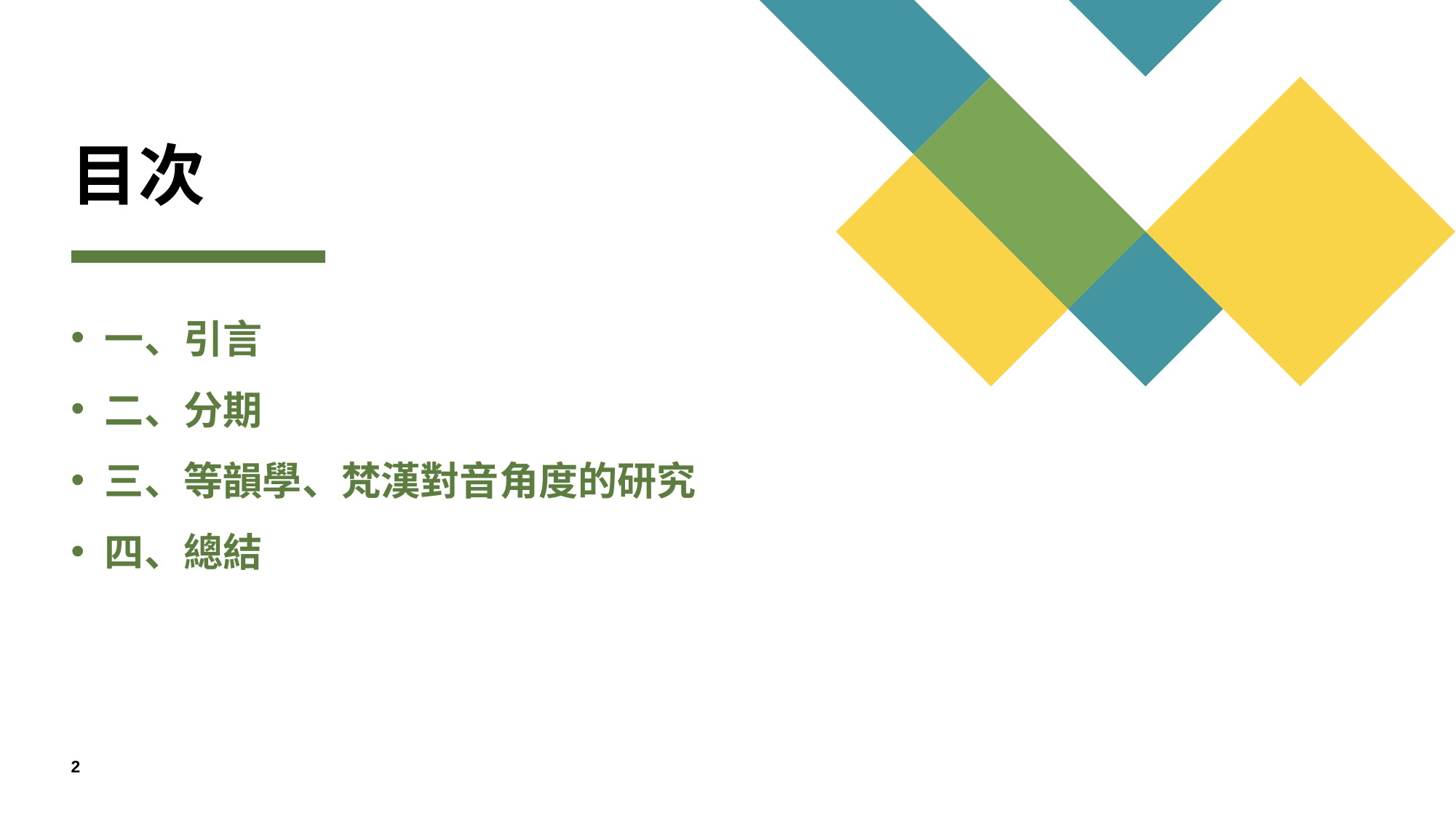

# 目次
一、引言
二、分期
三、等韻學、梵漢對音角度的研究
四、總結

2